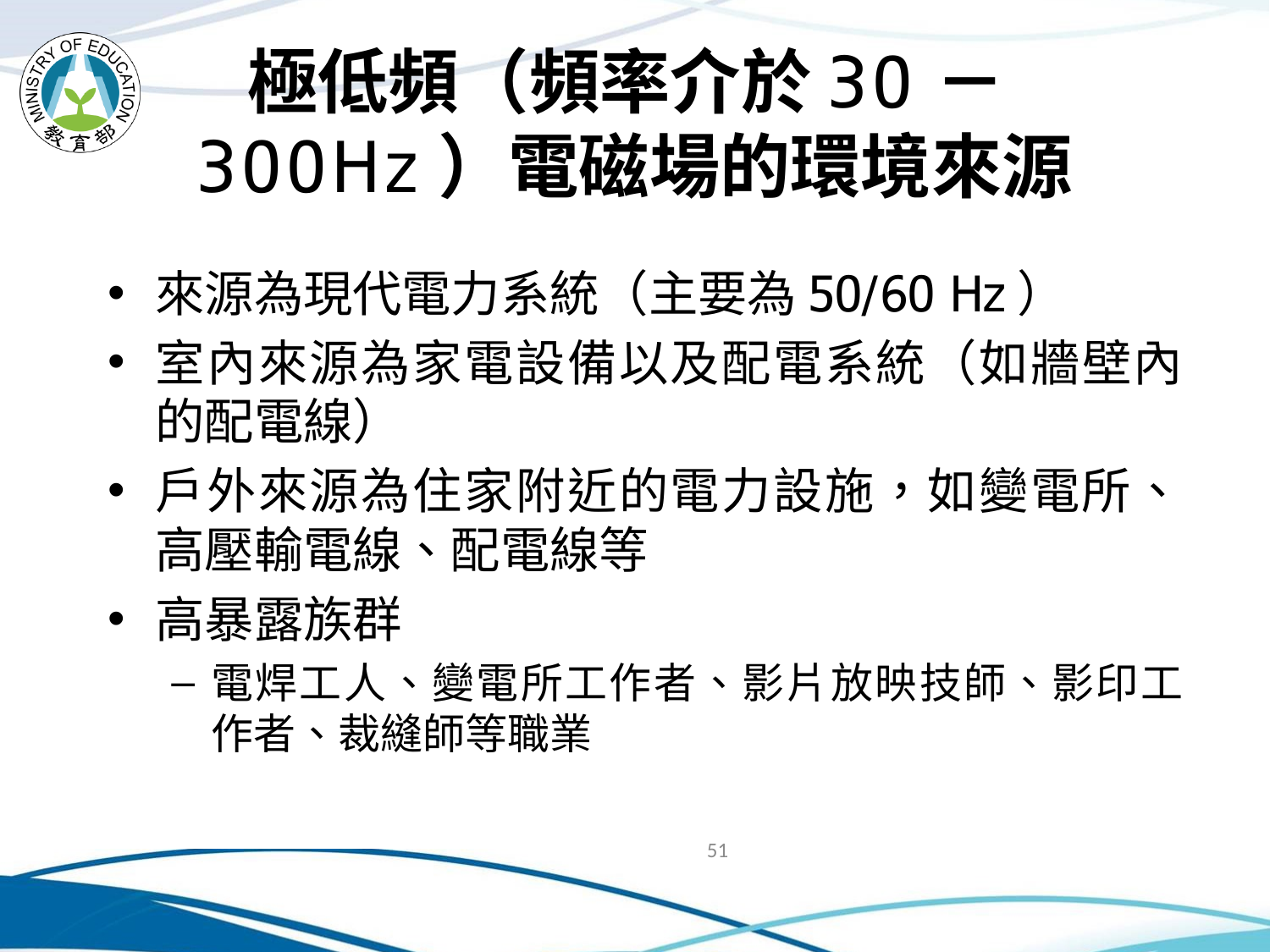

# 極低頻（頻率介於30－300Hz）電磁場的環境來源
來源為現代電力系統（主要為50/60 Hz）
室內來源為家電設備以及配電系統（如牆壁內的配電線）
戶外來源為住家附近的電力設施，如變電所、高壓輸電線、配電線等
高暴露族群
電焊工人、變電所工作者、影片放映技師、影印工作者、裁縫師等職業
51